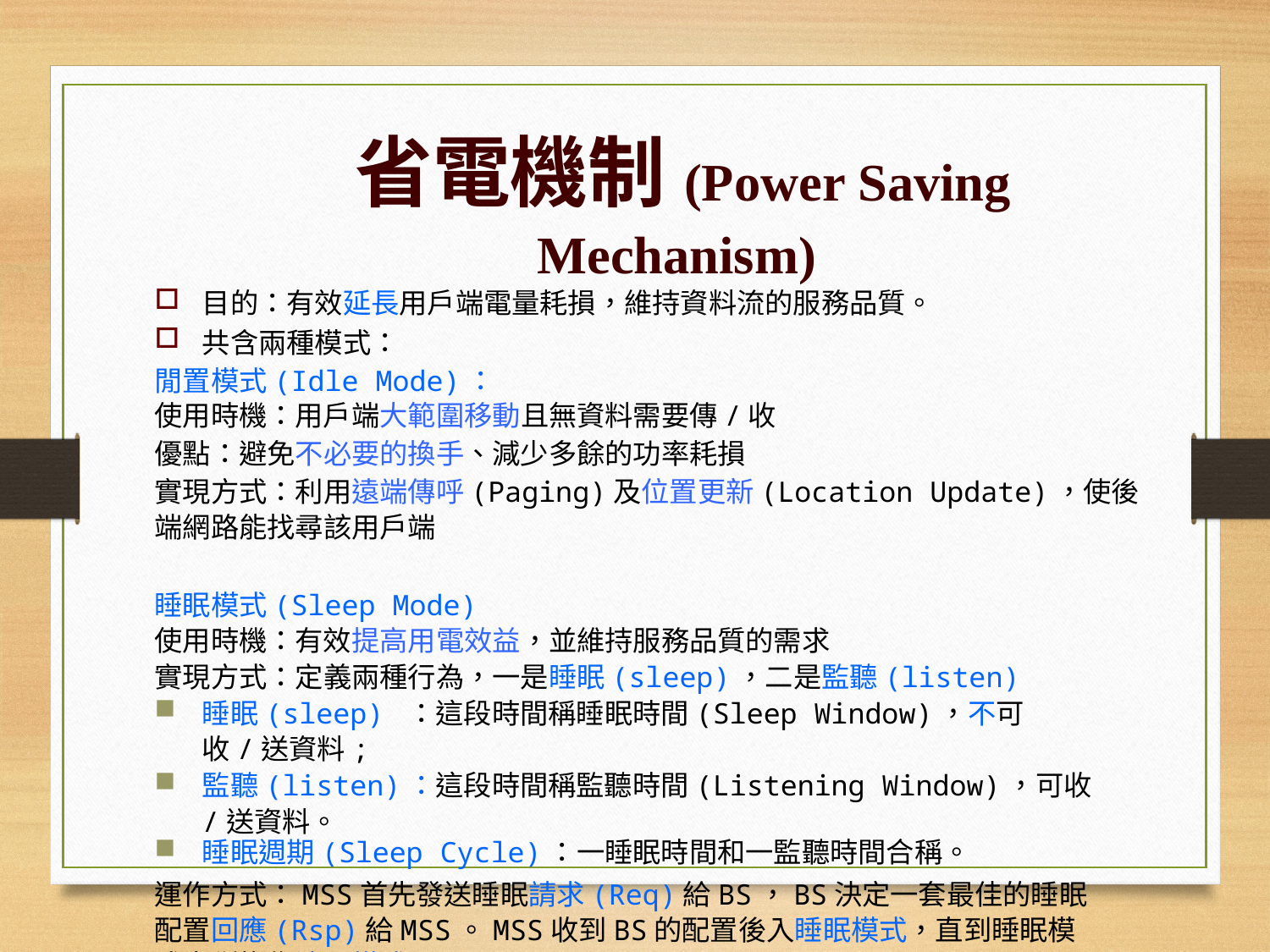

省電機制(Power Saving Mechanism)
目的：有效延長用戶端電量耗損，維持資料流的服務品質。
共含兩種模式：
閒置模式(Idle Mode)：
使用時機：用戶端大範圍移動且無資料需要傳/收
優點：避免不必要的換手、減少多餘的功率耗損
實現方式：利用遠端傳呼(Paging)及位置更新(Location Update)，使後端網路能找尋該用戶端

睡眠模式(Sleep Mode)
使用時機：有效提高用電效益，並維持服務品質的需求
實現方式：定義兩種行為，一是睡眠(sleep)，二是監聽(listen)
睡眠(sleep) ：這段時間稱睡眠時間(Sleep Window)，不可收/送資料;
監聽(listen)：這段時間稱監聽時間(Listening Window)，可收/送資料。
睡眠週期(Sleep Cycle)：一睡眠時間和一監聽時間合稱。
運作方式：MSS首先發送睡眠請求(Req)給BS，BS決定一套最佳的睡眠配置回應(Rsp)給MSS。MSS收到BS的配置後入睡眠模式，直到睡眠模式中斷恢復清醒模式。
支援：3種模式